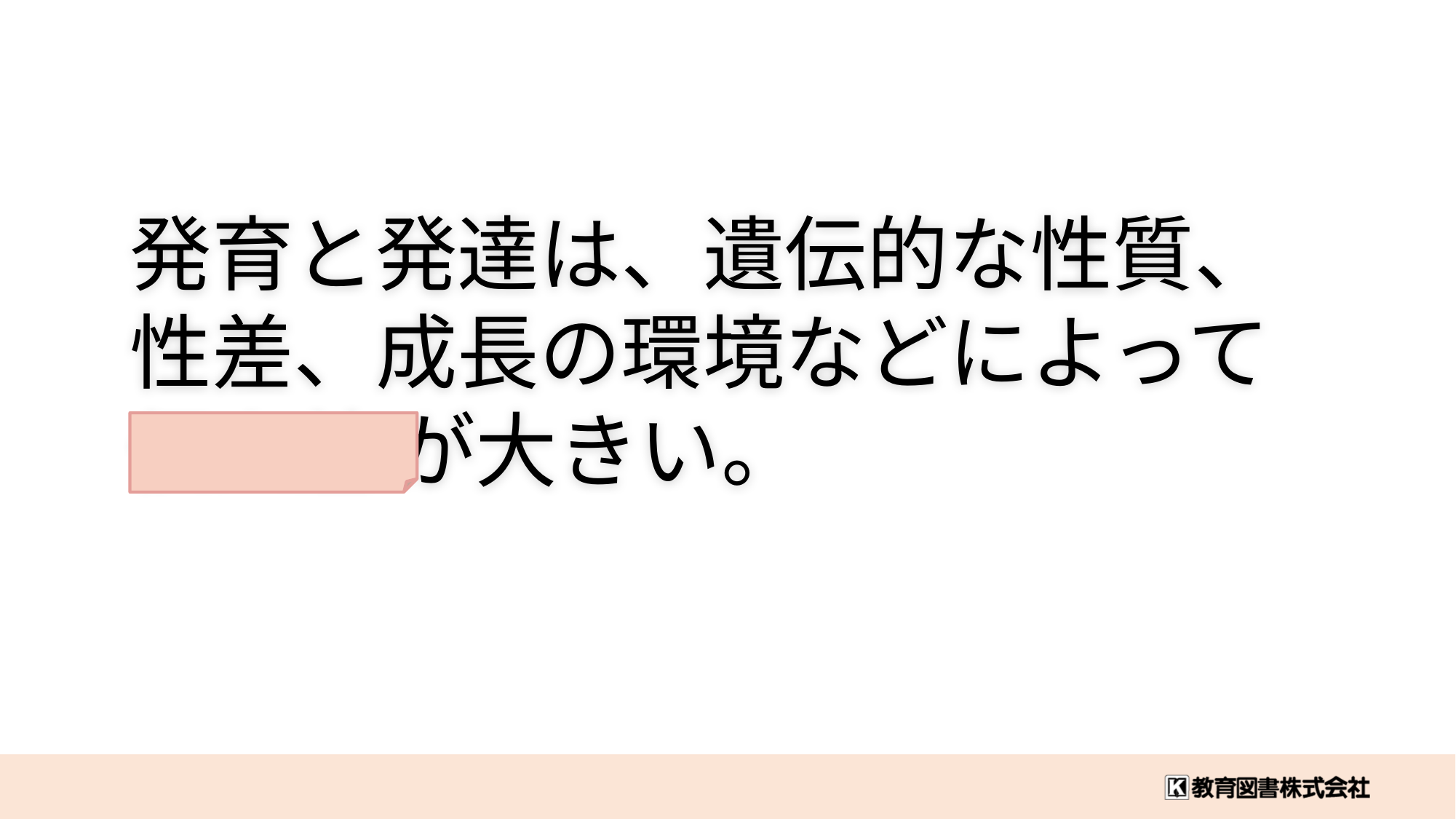

発育と発達は、遺伝的な性質、性差、成長の環境などによって 個人差 が大きい。